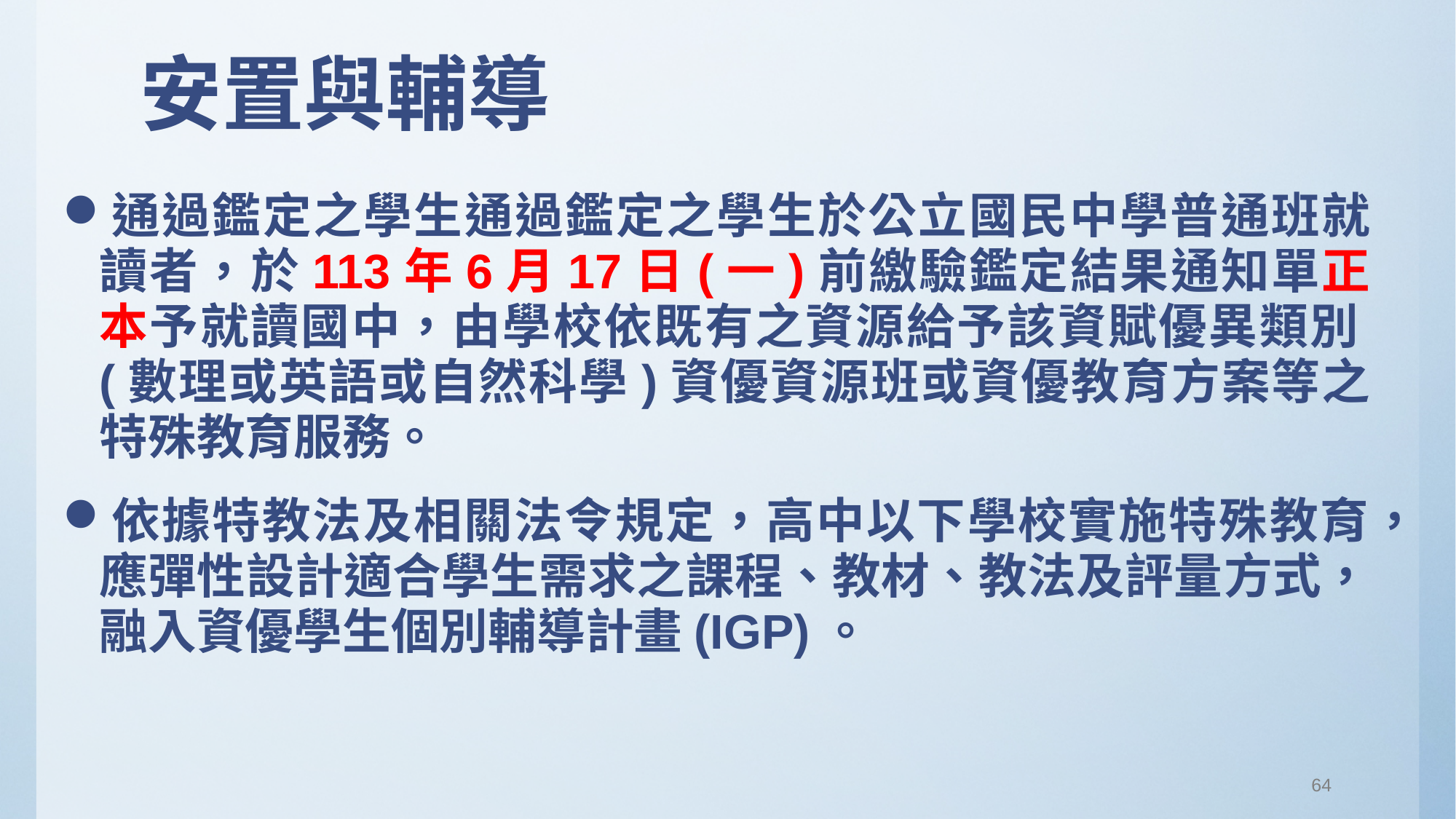

# 安置與輔導
通過鑑定之學生通過鑑定之學生於公立國民中學普通班就讀者，於113年6月17日(一)前繳驗鑑定結果通知單正本予就讀國中，由學校依既有之資源給予該資賦優異類別(數理或英語或自然科學)資優資源班或資優教育方案等之特殊教育服務。
依據特教法及相關法令規定，高中以下學校實施特殊教育，應彈性設計適合學生需求之課程、教材、教法及評量方式，融入資優學生個別輔導計畫(IGP)。
64